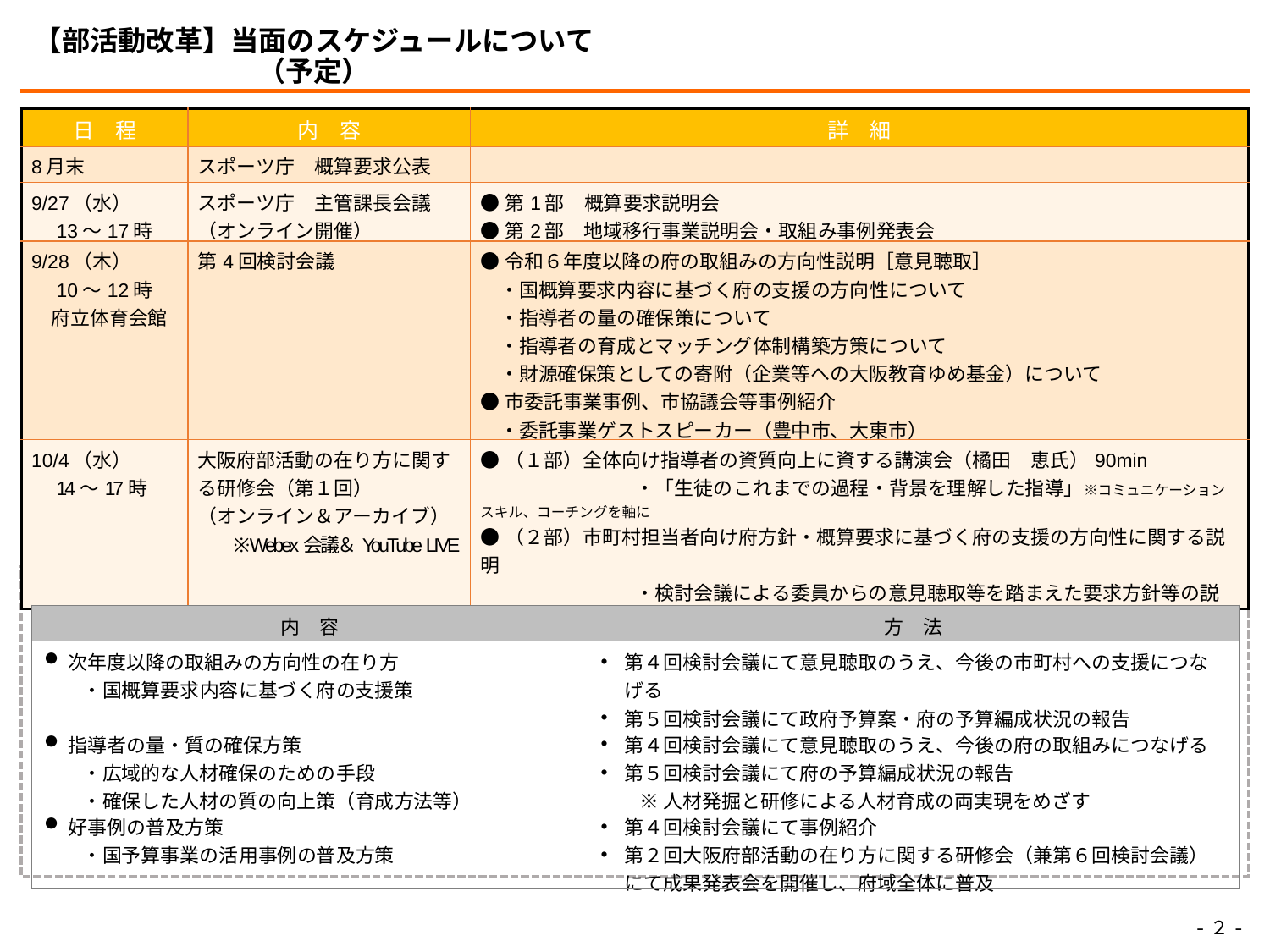

# 【部活動改革】当面のスケジュールについて（予定）
| 日　程 | 内　容 | 詳　細 |
| --- | --- | --- |
| 8月末 | スポーツ庁　概算要求公表 |  |
| 9/27（水） 　13～17時 | スポーツ庁　主管課長会議 （オンライン開催） | ●第1部　概算要求説明会 ●第2部　地域移行事業説明会・取組み事例発表会 |
| 9/28（木） 　10～12時 　府立体育会館 | 第4回検討会議 | ●令和６年度以降の府の取組みの方向性説明［意見聴取］ 　・国概算要求内容に基づく府の支援の方向性について 　・指導者の量の確保策について 　・指導者の育成とマッチング体制構築方策について 　・財源確保策としての寄附（企業等への大阪教育ゆめ基金）について ●市委託事業事例、市協議会等事例紹介 　・委託事業ゲストスピーカー（豊中市、大東市） 　・協議会等ゲストスピーカー（枚方市） |
| 10/4（水） 　14～17時 | 大阪府部活動の在り方に関する研修会（第１回） （オンライン＆アーカイブ） ※Webex会議＆YouTube LIVE | ●（１部）全体向け指導者の資質向上に資する講演会（橘田　恵氏）90min 　　　　　　　　・「生徒のこれまでの過程・背景を理解した指導」※コミュニケーションスキル、コーチングを軸に ●（２部）市町村担当者向け府方針・概算要求に基づく府の支援の方向性に関する説明 　　　　　　　　・検討会議による委員からの意見聴取等を踏まえた要求方針等の説明 |
≪第４回検討会議以降にて≫
| 内　容 | 方　法 |
| --- | --- |
| 次年度以降の取組みの方向性の在り方 　　・国概算要求内容に基づく府の支援策 | 第４回検討会議にて意見聴取のうえ、今後の市町村への支援につなげる 第５回検討会議にて政府予算案・府の予算編成状況の報告 |
| 指導者の量・質の確保方策 　　・広域的な人材確保のための手段 　　・確保した人材の質の向上策（育成方法等） | 第４回検討会議にて意見聴取のうえ、今後の府の取組みにつなげる 第５回検討会議にて府の予算編成状況の報告 　　※ 人材発掘と研修による人材育成の両実現をめざす |
| 好事例の普及方策 　　・国予算事業の活用事例の普及方策 | 第４回検討会議にて事例紹介 第２回大阪府部活動の在り方に関する研修会（兼第６回検討会議）にて成果発表会を開催し、府域全体に普及 |
-２-